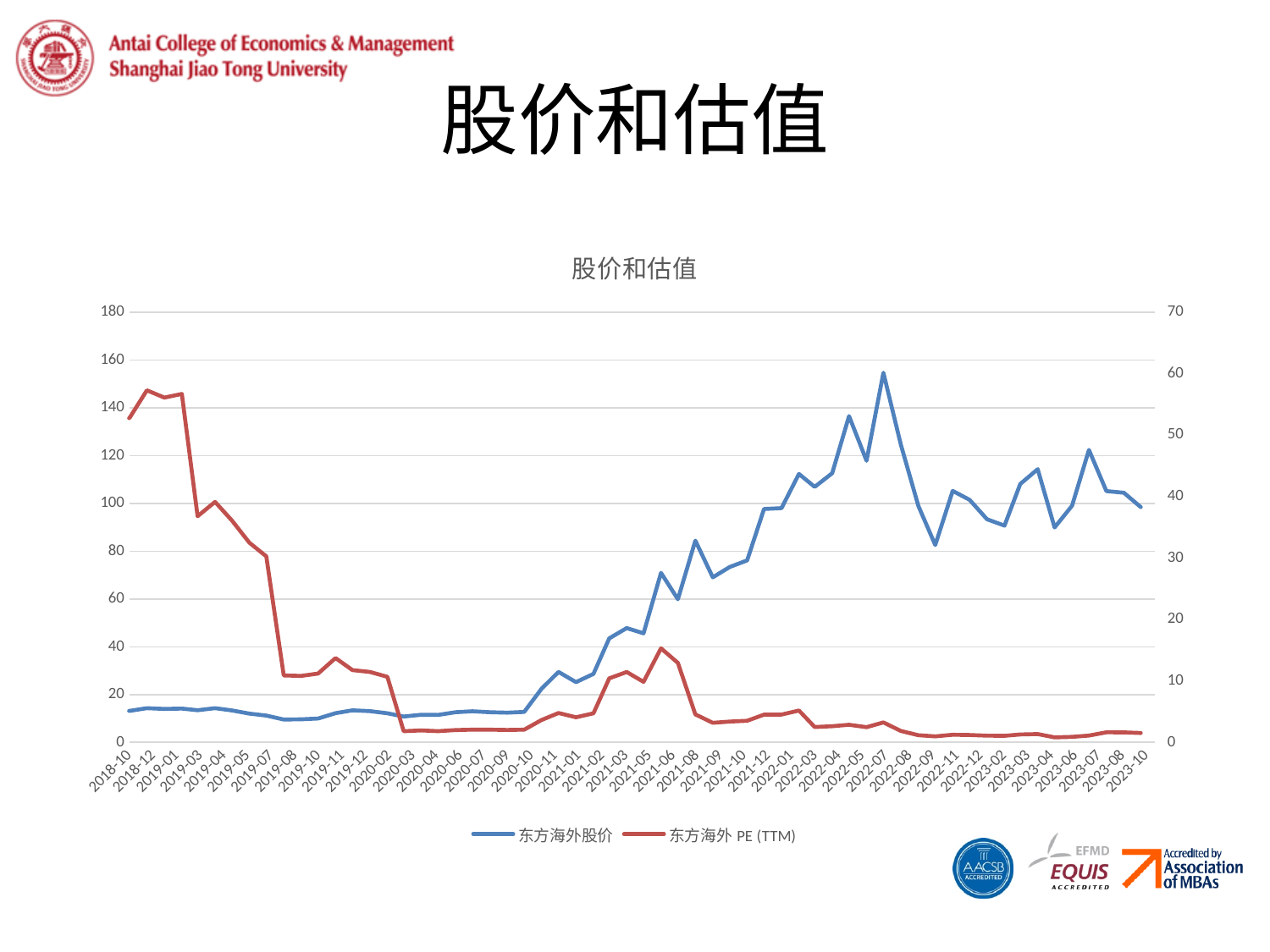

# 股价和估值

### Chart: 股价和估值

| Category | 东方海外股价 | 东方海外PE (TTM) |
|---|---|---|
| 43404 | 12.403 | 49.75 |
| 43434 | 13.199 | 52.94 |
| 43462 | 14.291 | 57.32 |
| 43496 | 13.994 | 56.13 |
| 43524 | 14.142 | 56.73 |
| 43553 | 13.441 | 36.82 |
| 43585 | 14.291 | 39.15 |
| 43616 | 13.351 | 36.12 |
| 43644 | 12.013 | 32.5 |
| 43677 | 11.194 | 30.28 |
| 43707 | 9.556 | 10.89 |
| 43738 | 9.64 | 10.82 |
| 43769 | 9.972 | 11.2 |
| 43798 | 12.216 | 13.72 |
| 43830 | 13.409 | 11.76 |
| 43853 | 13.072 | 11.46 |
| 43889 | 12.168 | 10.67 |
| 43921 | 10.802 | 1.81 |
| 43951 | 11.529 | 1.94 |
| 43980 | 11.47 | 1.82 |
| 44012 | 12.598 | 2.0 |
| 44043 | 13.012 | 2.06 |
| 44074 | 12.598 | 2.06 |
| 44104 | 12.413 | 2.01 |
| 44134 | 12.736 | 2.06 |
| 44165 | 22.506 | 3.64 |
| 44196 | 29.464 | 4.77 |
| 44225 | 25.206 | 4.08 |
| 44253 | 28.646 | 4.72 |
| 44286 | 43.53 | 10.42 |
| 44316 | 47.826 | 11.45 |
| 44347 | 45.642 | 9.85 |
| 44377 | 70.952 | 15.31 |
| 44407 | 59.9 | 12.93 |
| 44439 | 84.451 | 4.55 |
| 44469 | 69.06 | 3.18 |
| 44498 | 73.402 | 3.38 |
| 44530 | 76.16 | 3.51 |
| 44561 | 97.716 | 4.51 |
| 44589 | 98.073 | 4.52 |
| 44620 | 112.375 | 5.18 |
| 44651 | 106.961 | 2.49 |
| 44680 | 112.682 | 2.62 |
| 44712 | 136.594 | 2.86 |
| 44742 | 117.89 | 2.47 |
| 44771 | 154.731 | 3.24 |
| 44804 | 124.578 | 1.85 |
| 44834 | 99.014 | 1.16 |
| 44865 | 82.596 | 0.97 |
| 44895 | 105.279 | 1.23 |
| 44925 | 101.535 | 1.19 |
| 44957 | 93.398 | 1.09 |
| 44985 | 90.733 | 1.06 |
| 45016 | 108.16 | 1.28 |
| 45044 | 114.353 | 1.35 |
| 45077 | 89.968 | 0.81 |
| 45107 | 99.064 | 0.89 |
| 45138 | 122.44 | 1.1 |
| 45169 | 105.2 | 1.63 |
| 45197 | 104.5 | 1.62 |
| 45225 | 98.5 | 1.52 |